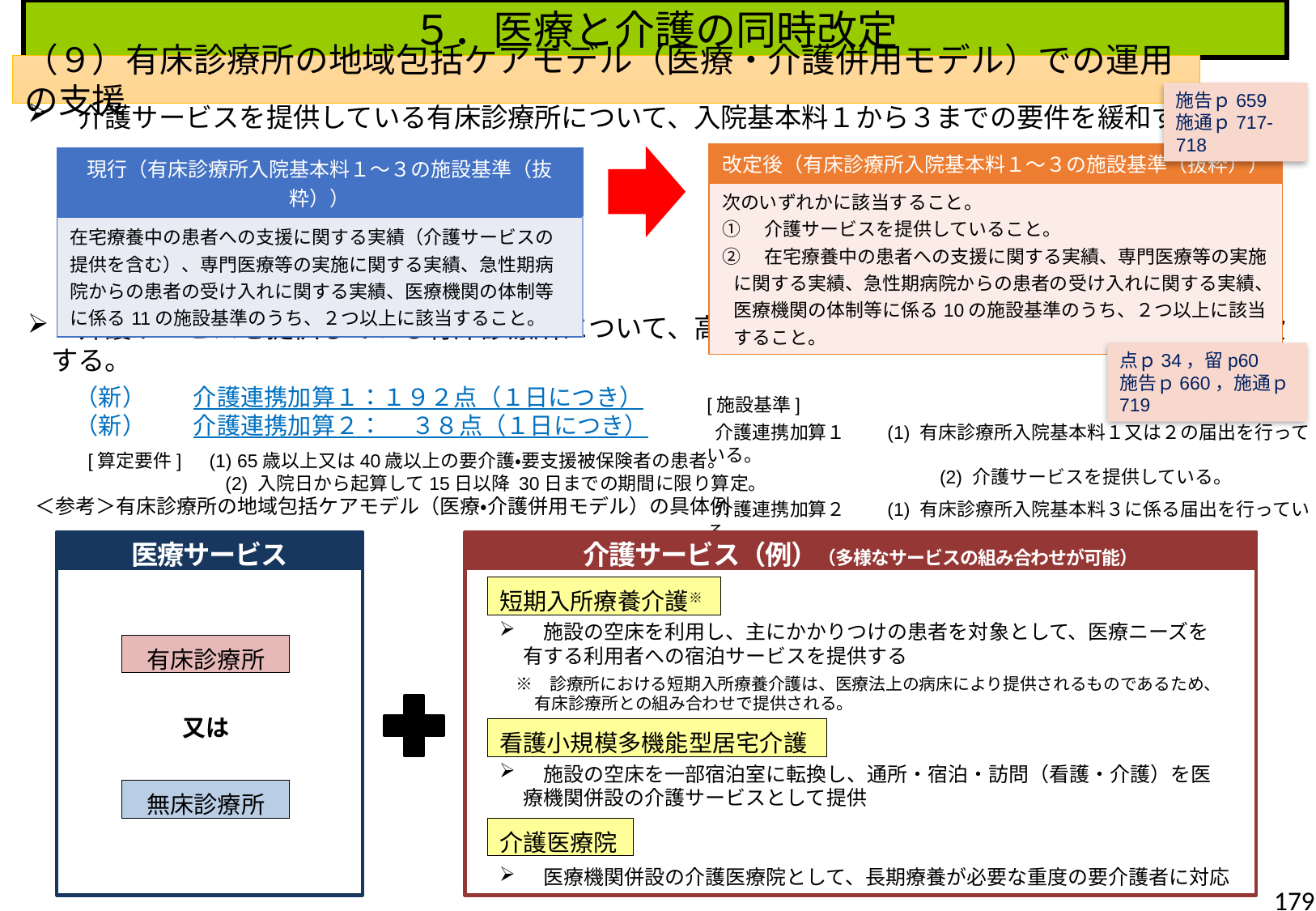

５．医療と介護の同時改定
（９）有床診療所の地域包括ケアモデル（医療・介護併用モデル）での運用の支援
施告ｐ659
施通ｐ717-718
　介護サービスを提供している有床診療所について、入院基本料１から３までの要件を緩和する。

　介護サービスを提供している有床診療所について、高齢患者等に対する入院受入れに係る評価を新設する。
　　（新）　　介護連携加算１：１９２点（１日につき）
　　（新）　　介護連携加算２：　 ３８点（１日につき）
　　　[算定要件]　(1) 65歳以上又は40歳以上の要介護・要支援被保険者の患者。
　　　　　　　　　　   (2) 入院日から起算して15日以降 30日までの期間に限り算定。

| 改定後（有床診療所入院基本料１～３の施設基準（抜粋）） |
| --- |
| 次のいずれかに該当すること。 ①　介護サービスを提供していること。 ②　在宅療養中の患者への支援に関する実績、専門医療等の実施に関する実績、急性期病院からの患者の受け入れに関する実績、医療機関の体制等に係る10の施設基準のうち、２つ以上に該当すること。 |
| 現行（有床診療所入院基本料１～３の施設基準（抜粋）） |
| --- |
| 在宅療養中の患者への支援に関する実績（介護サービスの提供を含む）、専門医療等の実施に関する実績、急性期病院からの患者の受け入れに関する実績、医療機関の体制等に係る11の施設基準のうち、２つ以上に該当すること。 |

点ｐ34，留p60
施告ｐ660，施通ｐ719
[施設基準]
 介護連携加算１　　(1) 有床診療所入院基本料１又は２の届出を行っている。
　　 　　　　　　　　 　　(2) 介護サービスを提供している。
 介護連携加算２　　(1) 有床診療所入院基本料３に係る届出を行っている。
　　　　 　　　　　　　　 (2) 介護サービスを提供している。
＜参考＞有床診療所の地域包括ケアモデル（医療・介護併用モデル）の具体例

医療サービス
介護サービス（例）（多様なサービスの組み合わせが可能）
短期入所療養介護※
　施設の空床を利用し、主にかかりつけの患者を対象として、医療ニーズを有する利用者への宿泊サービスを提供する
　※　診療所における短期入所療養介護は、医療法上の病床により提供されるものであるため、有床診療所との組み合わせで提供される。
有床診療所

又は
看護小規模多機能型居宅介護
　施設の空床を一部宿泊室に転換し、通所・宿泊・訪問（看護・介護）を医療機関併設の介護サービスとして提供
無床診療所
介護医療院
　医療機関併設の介護医療院として、長期療養が必要な重度の要介護者に対応
179